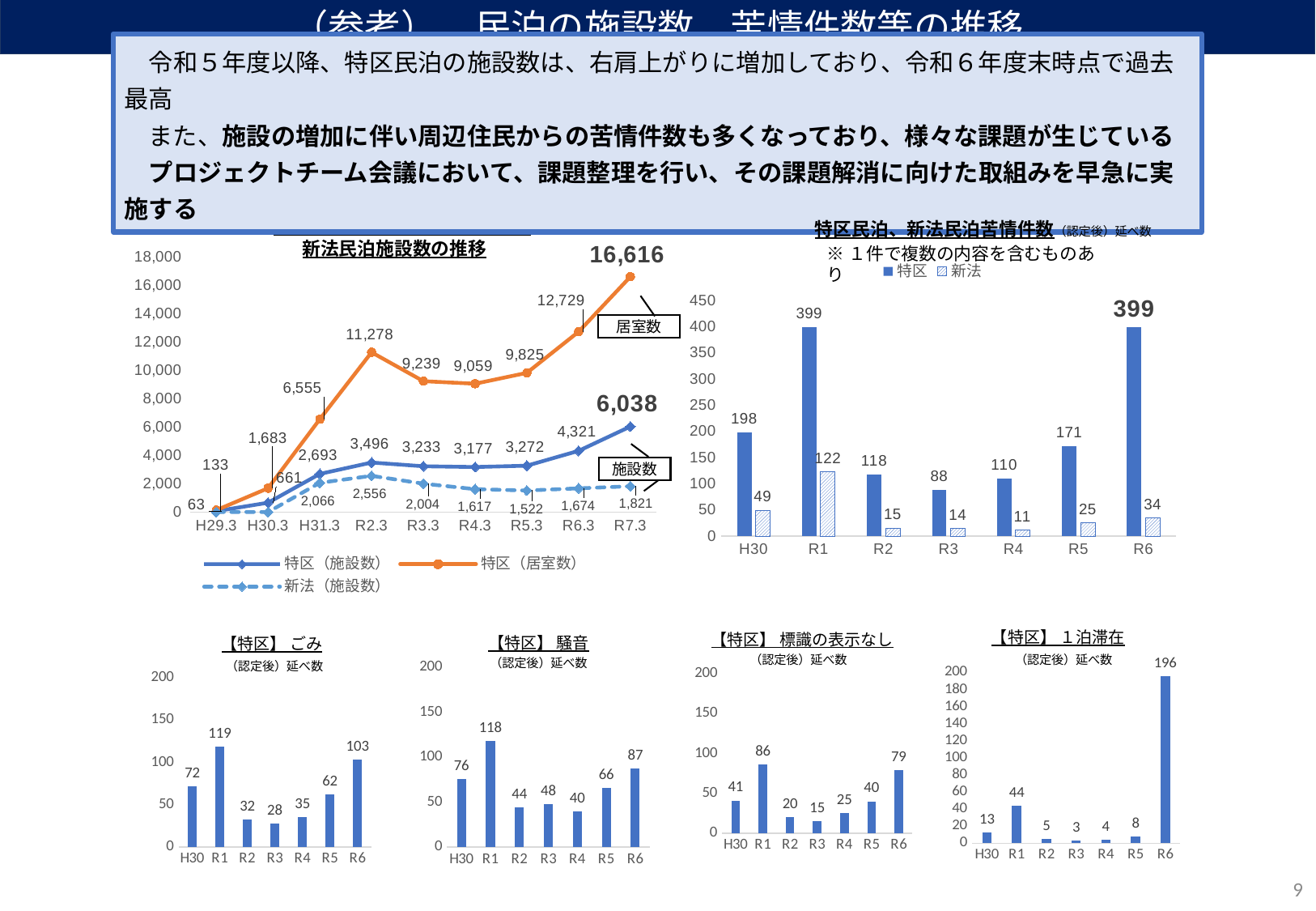

（参考）　民泊の施設数、苦情件数等の推移
　令和５年度以降、特区民泊の施設数は、右肩上がりに増加しており、令和６年度末時点で過去最高
　また、施設の増加に伴い周辺住民からの苦情件数も多くなっており、様々な課題が生じている
　プロジェクトチーム会議において、課題整理を行い、その課題解消に向けた取組みを早急に実施する
   特区民泊認定施設数・居室数、
新法民泊施設数の推移
特区民泊、新法民泊苦情件数（認定後）延べ数
※１件で複数の内容を含むものあり

[unsupported chart]

[unsupported chart]

居室数
施設数
【特区】 １泊滞在
（認定後）延べ数

### Chart

| Category | ＜１泊滞在＞ |
|---|---|
| H30 | 13.0 |
| R1 | 44.0 |
| R2 | 5.0 |
| R3 | 3.0 |
| R4 | 4.0 |
| R5 | 8.0 |
| R6 | 196.0 |
【特区】 標識の表示なし
（認定後）延べ数

### Chart

| Category | ＜表示なし＞ |
|---|---|
| H30 | 41.0 |
| R1 | 86.0 |
| R2 | 20.0 |
| R3 | 15.0 |
| R4 | 25.0 |
| R5 | 40.0 |
| R6 | 79.0 |
【特区】 騒音
（認定後）延べ数

### Chart

| Category | ＜騒音＞ |
|---|---|
| H30 | 76.0 |
| R1 | 118.0 |
| R2 | 44.0 |
| R3 | 48.0 |
| R4 | 40.0 |
| R5 | 66.0 |
| R6 | 87.0 |
【特区】 ごみ
（認定後）延べ数

### Chart

| Category | ＜ごみ＞ |
|---|---|
| H30 | 72.0 |
| R1 | 119.0 |
| R2 | 32.0 |
| R3 | 28.0 |
| R4 | 35.0 |
| R5 | 62.0 |
| R6 | 103.0 |
9